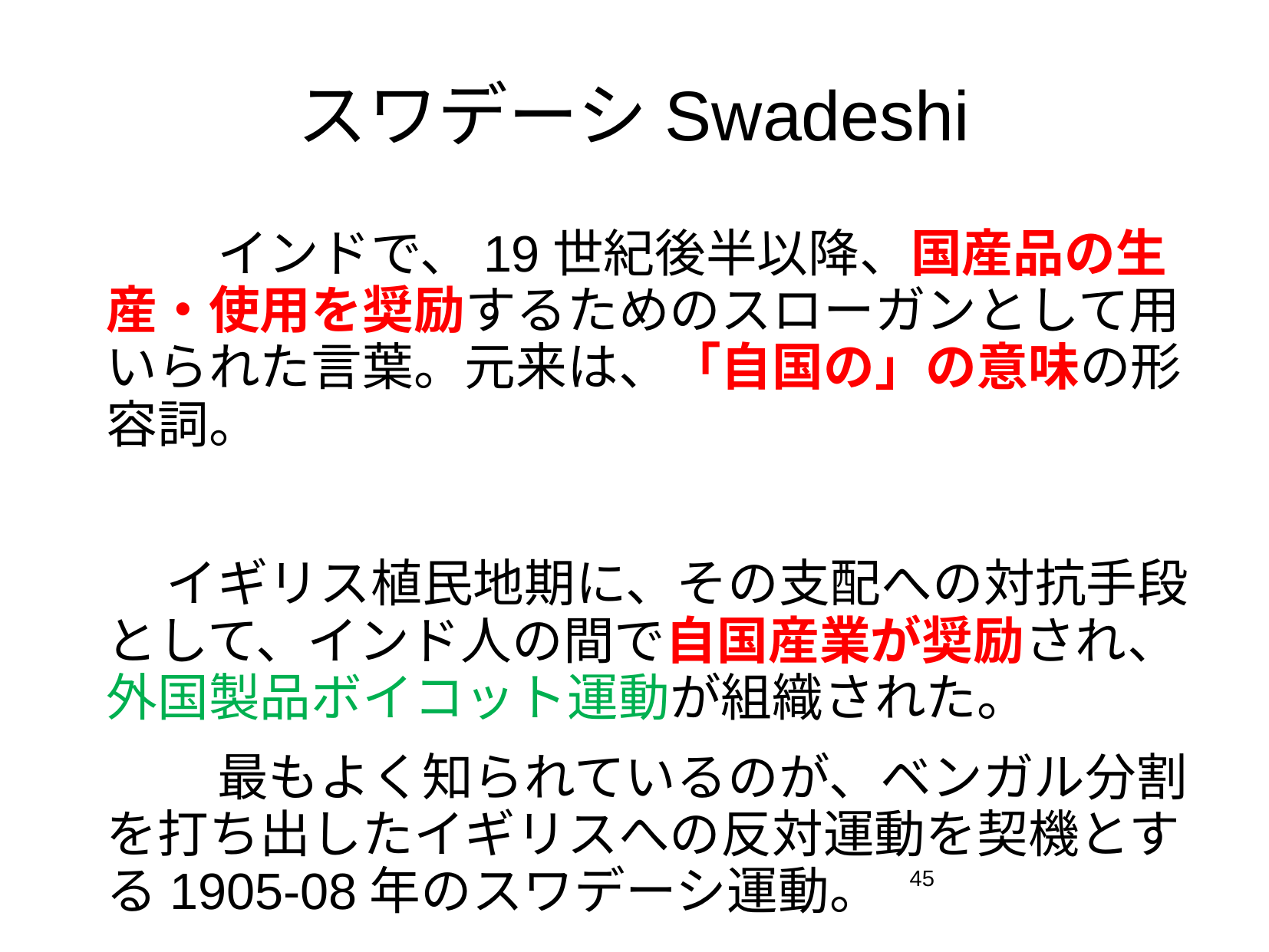

# スワデーシSwadeshi
　　　インドで、19世紀後半以降、国産品の生産・使用を奨励するためのスローガンとして用いられた言葉。元来は、「自国の」の意味の形容詞。

　　イギリス植民地期に、その支配への対抗手段として、インド人の間で自国産業が奨励され、外国製品ボイコット運動が組織された。
　　　最もよく知られているのが、ベンガル分割を打ち出したイギリスへの反対運動を契機とする1905-08年のスワデーシ運動。
45